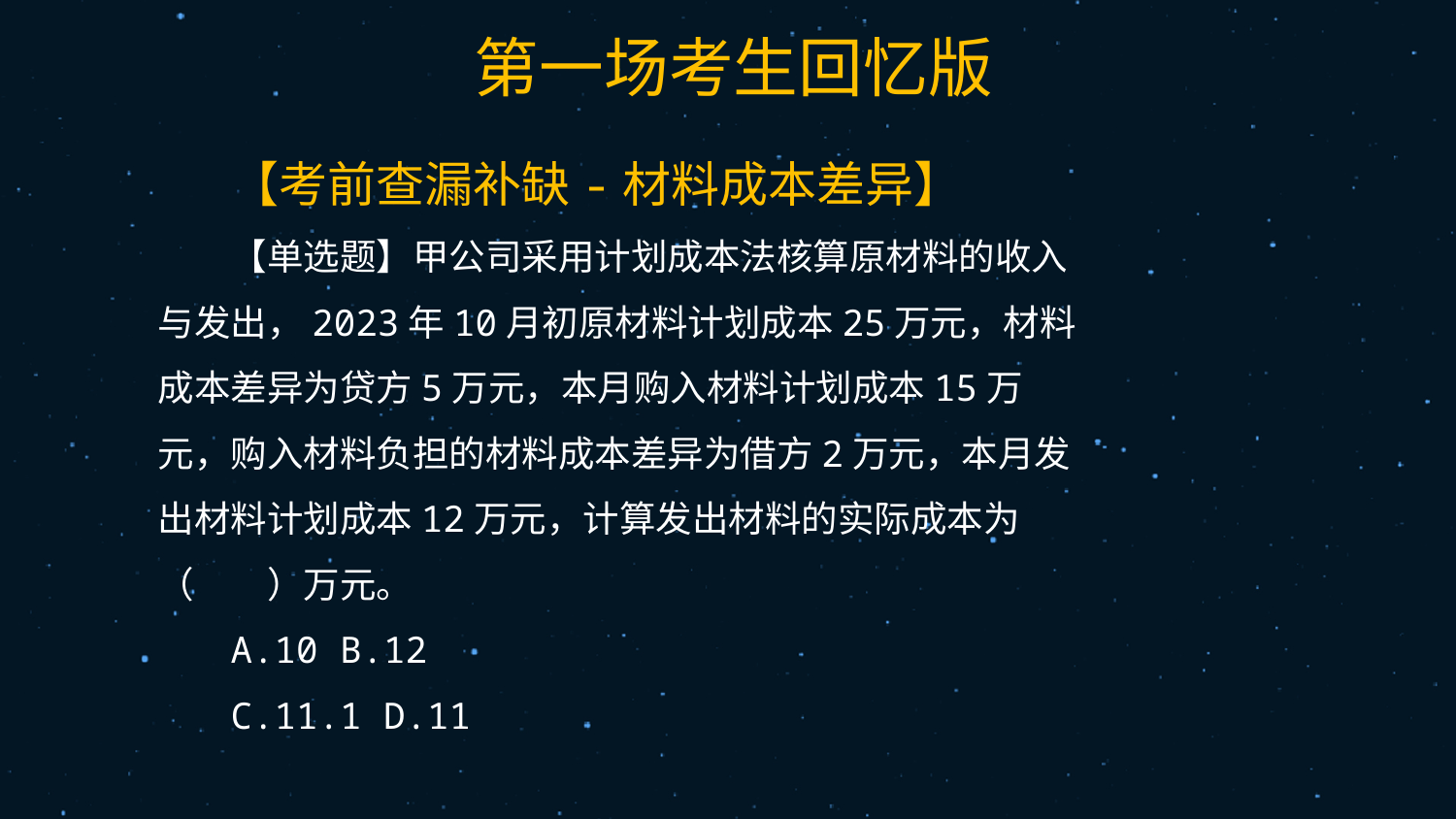

74
【考前查漏补缺-材料成本差异】
【单选题】甲公司采用计划成本法核算原材料的收入与发出，2023年10月初原材料计划成本25万元，材料成本差异为贷方5万元，本月购入材料计划成本15万元，购入材料负担的材料成本差异为借方2万元，本月发出材料计划成本12万元，计算发出材料的实际成本为（　　）万元。
A.10 B.12
C.11.1 D.11